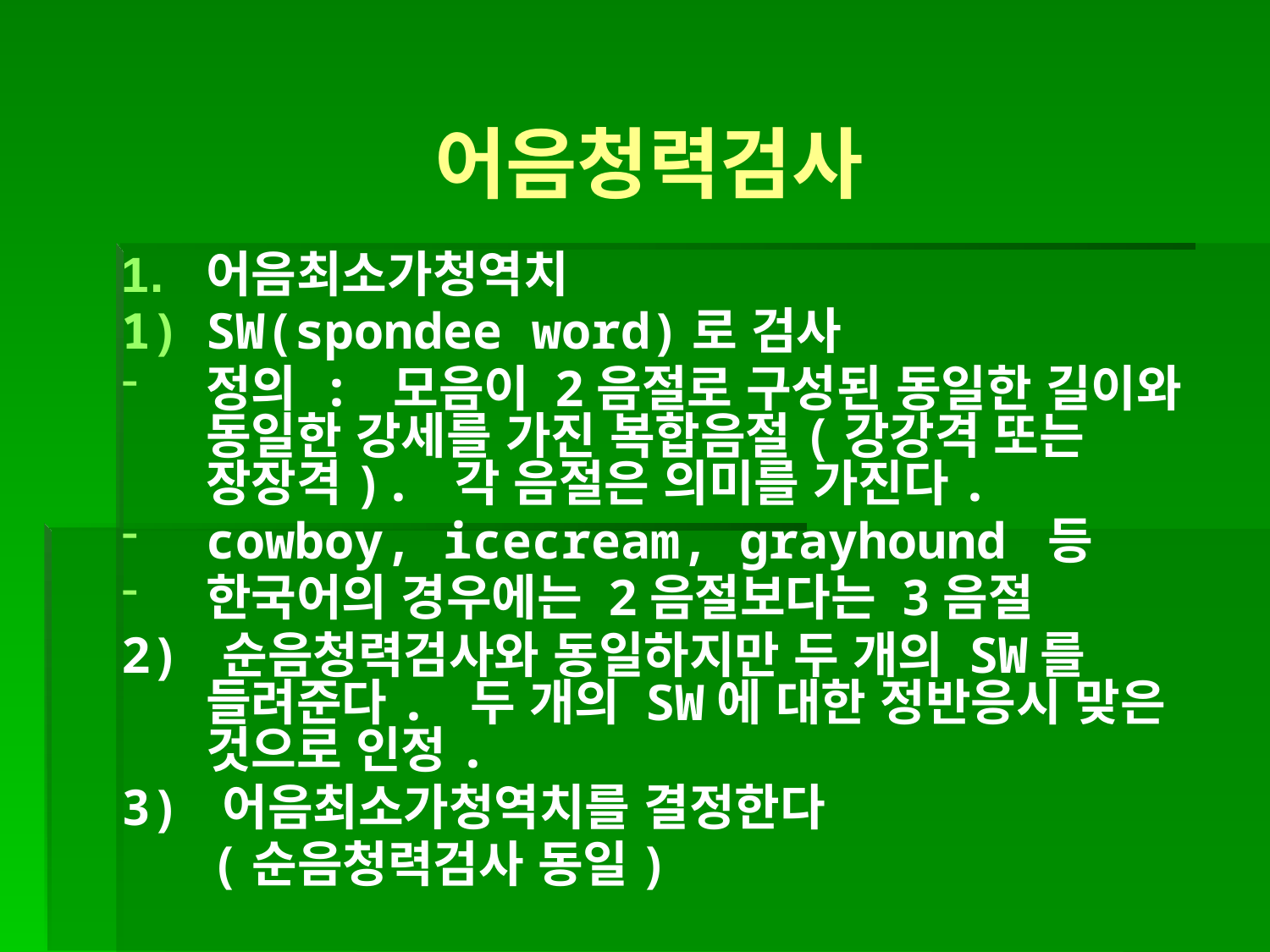

어음청력검사
어음최소가청역치
SW(spondee word)로 검사
정의 : 모음이 2음절로 구성된 동일한 길이와 동일한 강세를 가진 복합음절(강강격 또는 장장격). 각 음절은 의미를 가진다.
cowboy, icecream, grayhound 등
한국어의 경우에는 2음절보다는 3음절
2) 순음청력검사와 동일하지만 두 개의 SW를 들려준다. 두 개의 SW에 대한 정반응시 맞은 것으로 인정.
3) 어음최소가청역치를 결정한다
   (순음청력검사 동일)